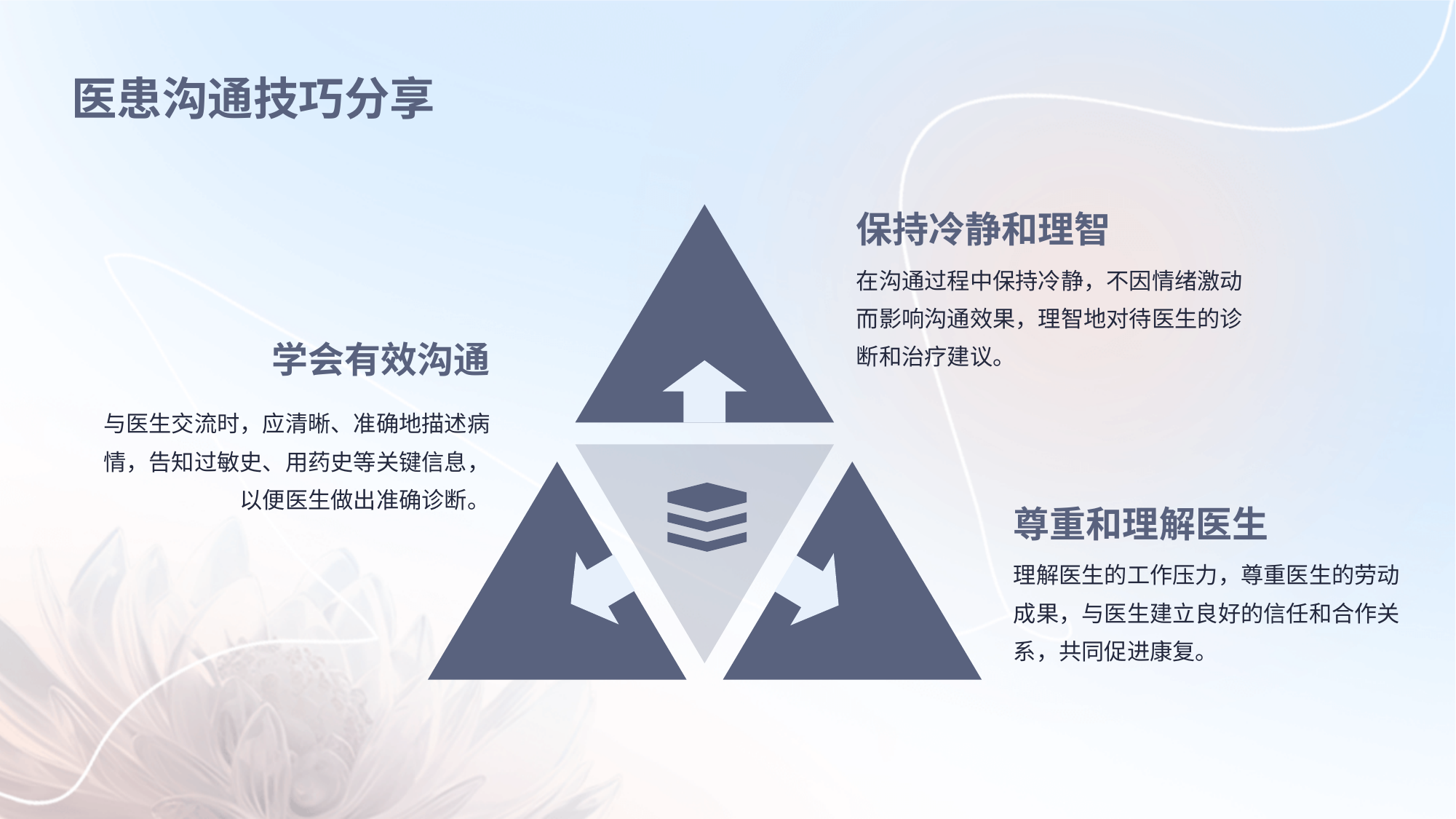

医患沟通技巧分享
保持冷静和理智

在沟通过程中保持冷静，不因情绪激动而影响沟通效果，理智地对待医生的诊断和治疗建议。
学会有效沟通

与医生交流时，应清晰、准确地描述病情，告知过敏史、用药史等关键信息，以便医生做出准确诊断。

尊重和理解医生

理解医生的工作压力，尊重医生的劳动成果，与医生建立良好的信任和合作关系，共同促进康复。